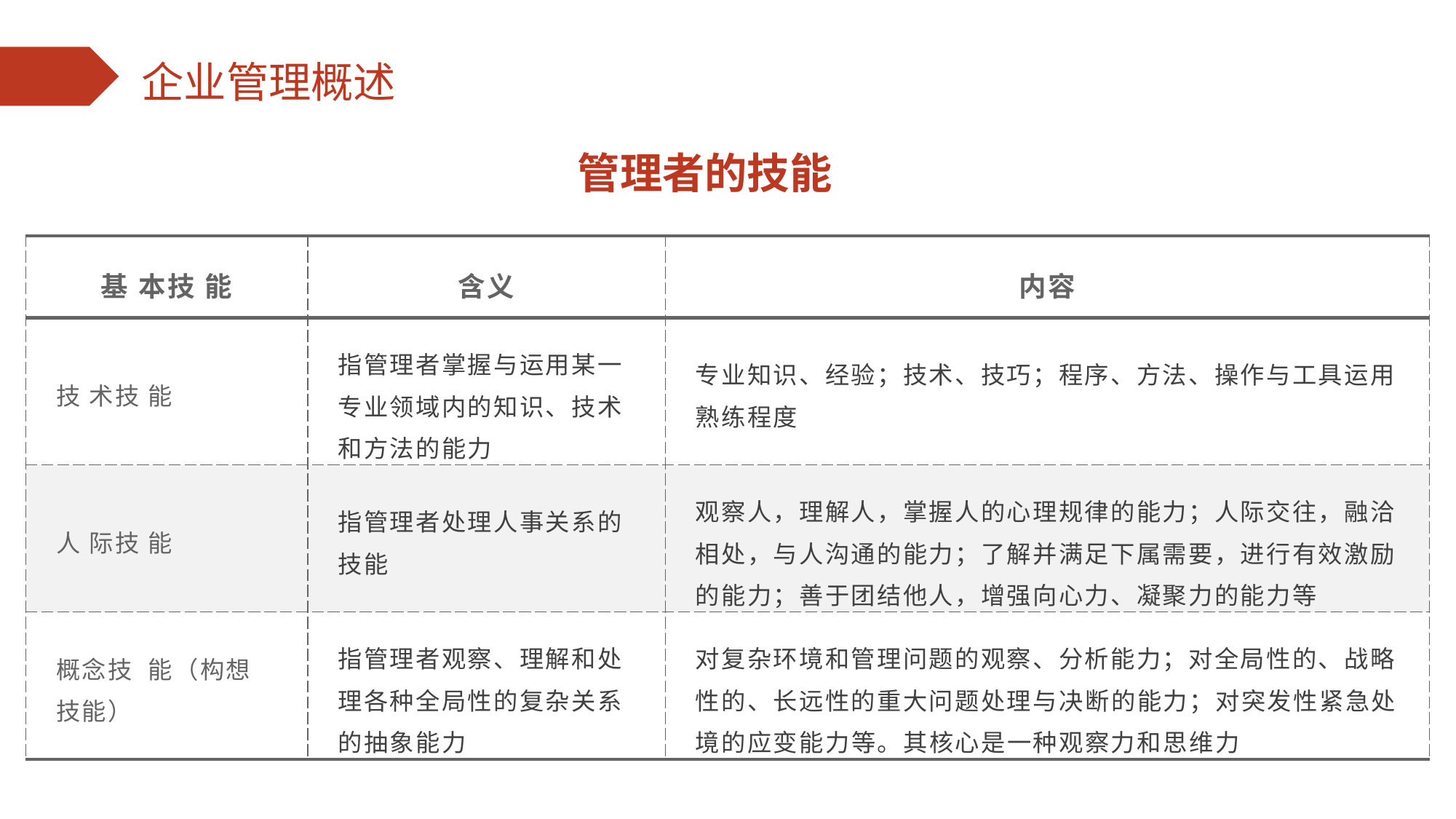

管理者的技能
| 基 本技 能 | 含义 | 内容 |
| --- | --- | --- |
| 技 术技 能 | 指管理者掌握与运用某一专业领域内的知识、技术和方法的能力 | 专业知识、经验；技术、技巧；程序、方法、操作与工具运用熟练程度 |
| 人 际技 能 | 指管理者处理人事关系的技能 | 观察人，理解人，掌握人的心理规律的能力；人际交往，融洽相处，与人沟通的能力；了解并满足下属需要，进行有效激励的能力；善于团结他人，增强向心力、凝聚力的能力等 |
| 概念技 能（构想技能） | 指管理者观察、理解和处理各种全局性的复杂关系的抽象能力 | 对复杂环境和管理问题的观察、分析能力；对全局性的、战略性的、长远性的重大问题处理与决断的能力；对突发性紧急处境的应变能力等。其核心是一种观察力和思维力 |